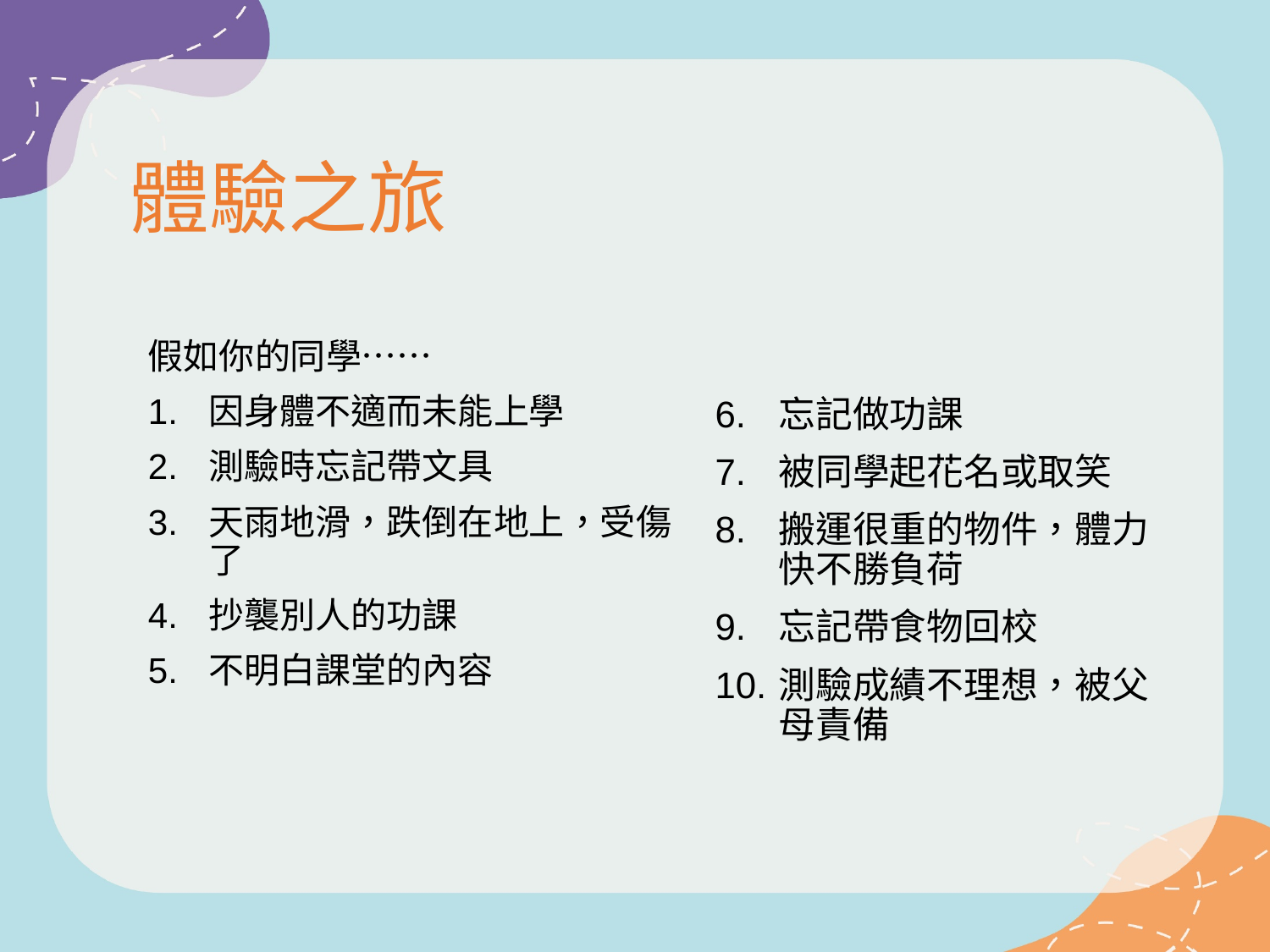

# 體驗之旅
假如你的同學……
因身體不適而未能上學
測驗時忘記帶文具
天雨地滑，跌倒在地上，受傷了
抄襲別人的功課
不明白課堂的內容

忘記做功課
被同學起花名或取笑
搬運很重的物件，體力快不勝負荷
忘記帶食物回校
測驗成績不理想，被父母責備